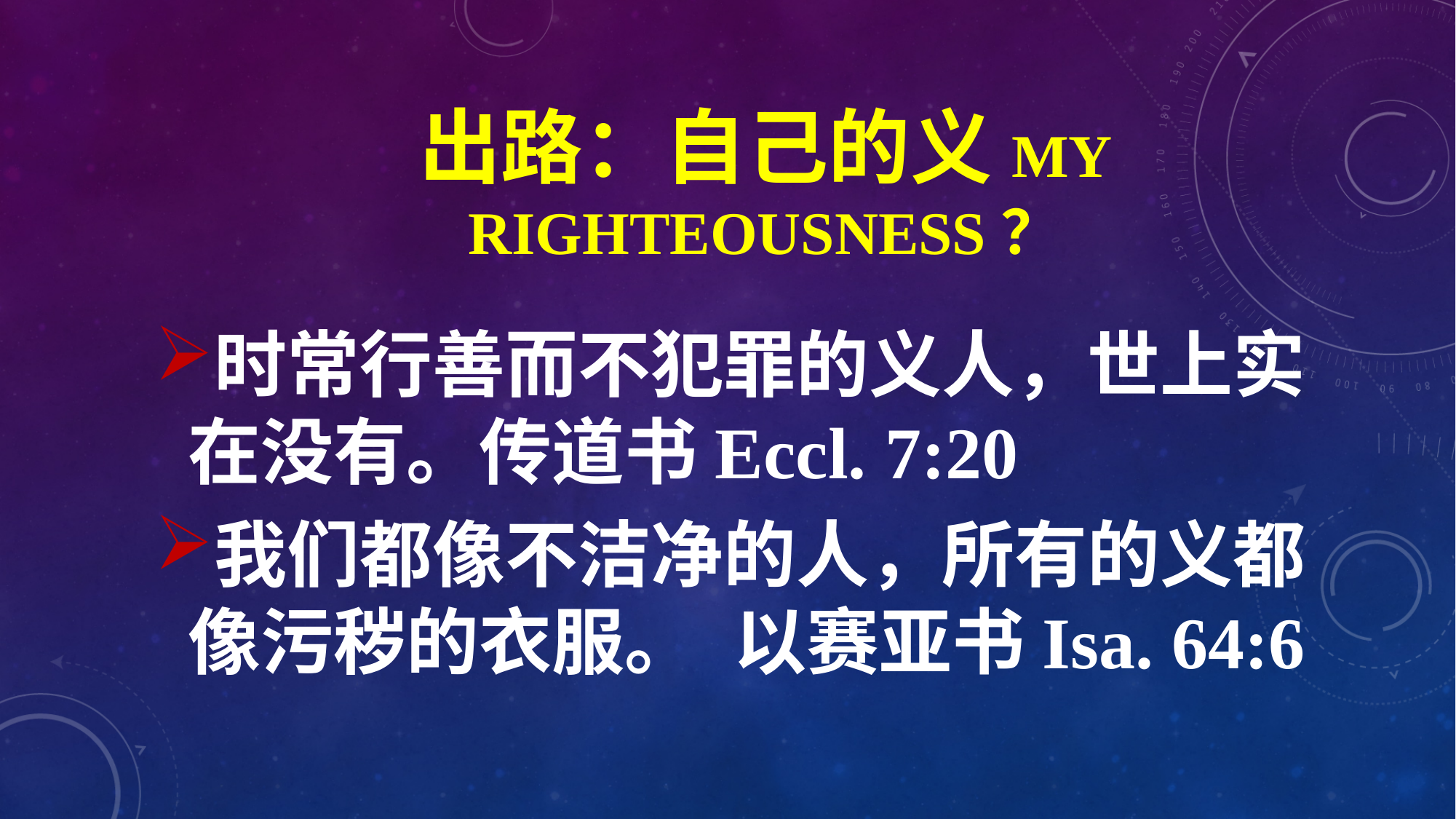

# 出路：自己的义My Righteousness？
时常行善而不犯罪的义人，世上实在没有。传道书Eccl. 7:20
我们都像不洁净的人，所有的义都像污秽的衣服。	以赛亚书Isa. 64:6